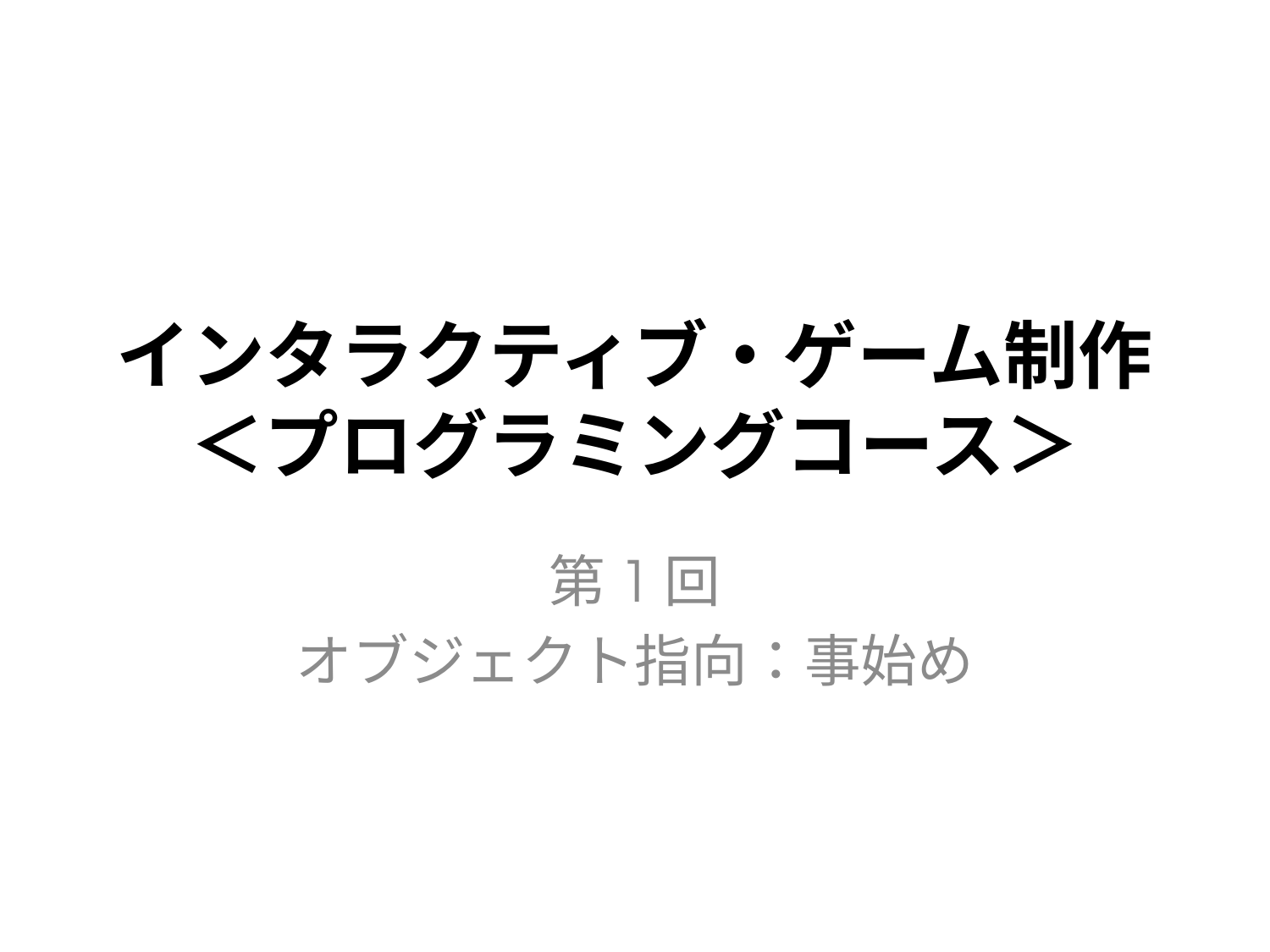

# インタラクティブ・ゲーム制作 ＜プログラミングコース＞
第1回
オブジェクト指向：事始め